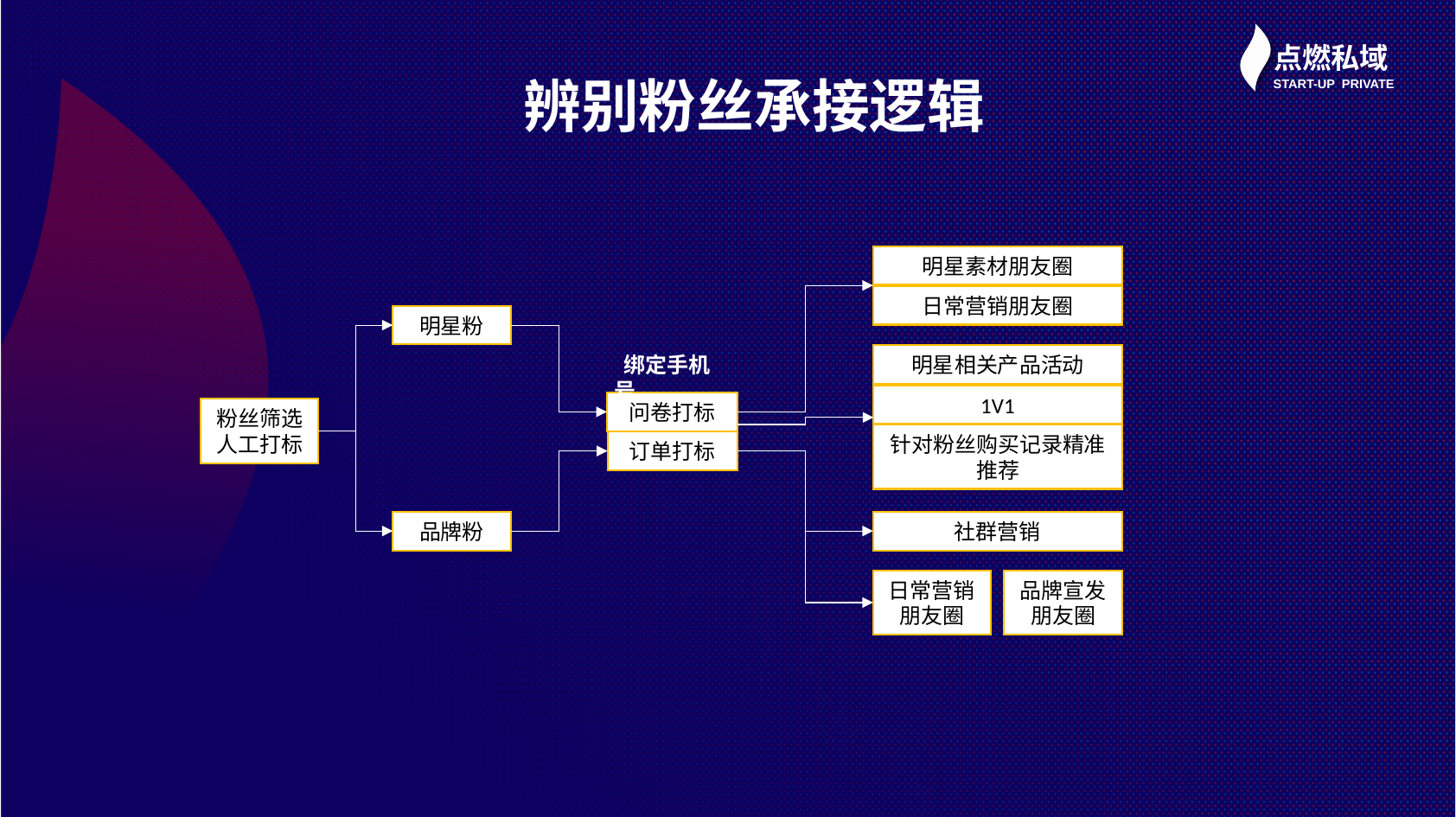

辨别粉丝承接逻辑
明星素材朋友圈
日常营销朋友圈
明星粉
 绑定手机号
明星相关产品活动
1V1
问卷打标
粉丝筛选
人工打标
针对粉丝购买记录精准推荐
订单打标
品牌粉
社群营销
日常营销朋友圈
品牌宣发朋友圈